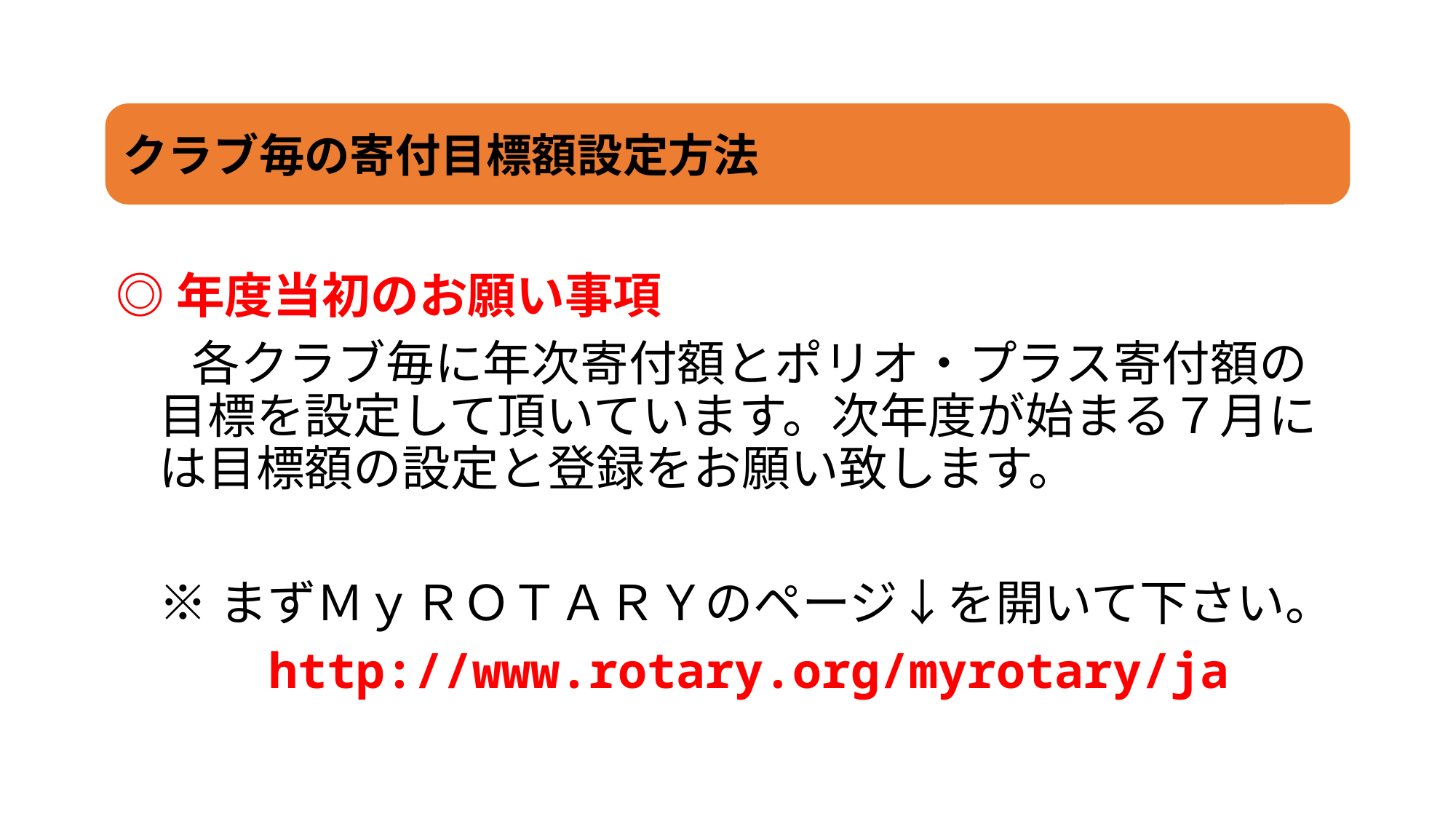

クラブ毎の寄付目標額設定方法
◎年度当初のお願い事項
各クラブ毎に年次寄付額とポリオ・プラス寄付額の目標を設定して頂いています。次年度が始まる７月には目標額の設定と登録をお願い致します。

※まずＭｙＲＯＴＡＲＹのページ↓を開いて下さい。
http://www.rotary.org/myrotary/ja